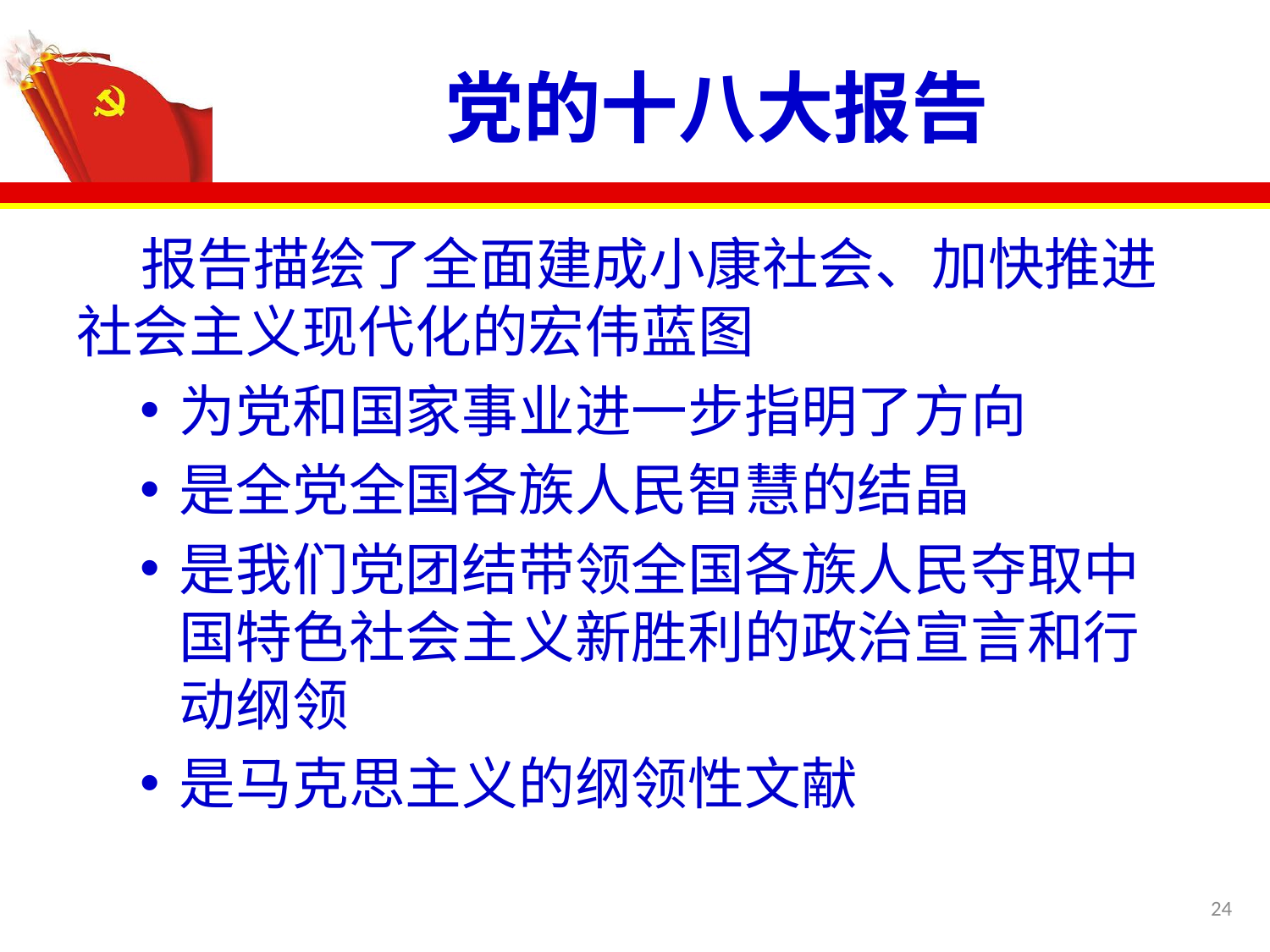

# 党的十八大报告
    报告描绘了全面建成小康社会、加快推进社会主义现代化的宏伟蓝图
为党和国家事业进一步指明了方向
是全党全国各族人民智慧的结晶
是我们党团结带领全国各族人民夺取中国特色社会主义新胜利的政治宣言和行动纲领
是马克思主义的纲领性文献

24